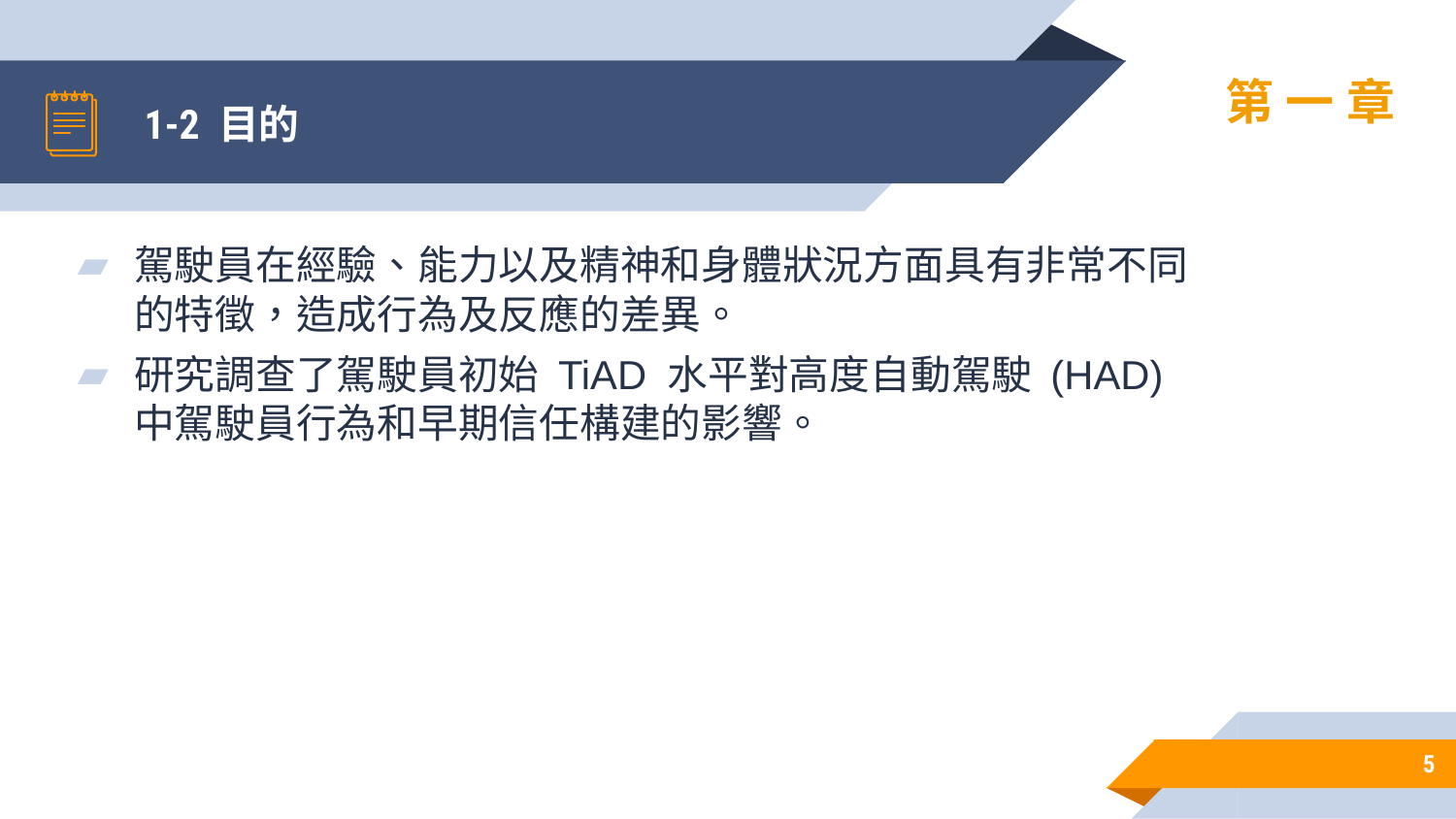

# 1-2 目的
第一章

駕駛員在經驗、能力以及精神和身體狀況方面具有非常不同的特徵，造成行為及反應的差異。
研究調查了駕駛員初始 TiAD 水平對高度自動駕駛 (HAD) 中駕駛員行為和早期信任構建的影響。
5